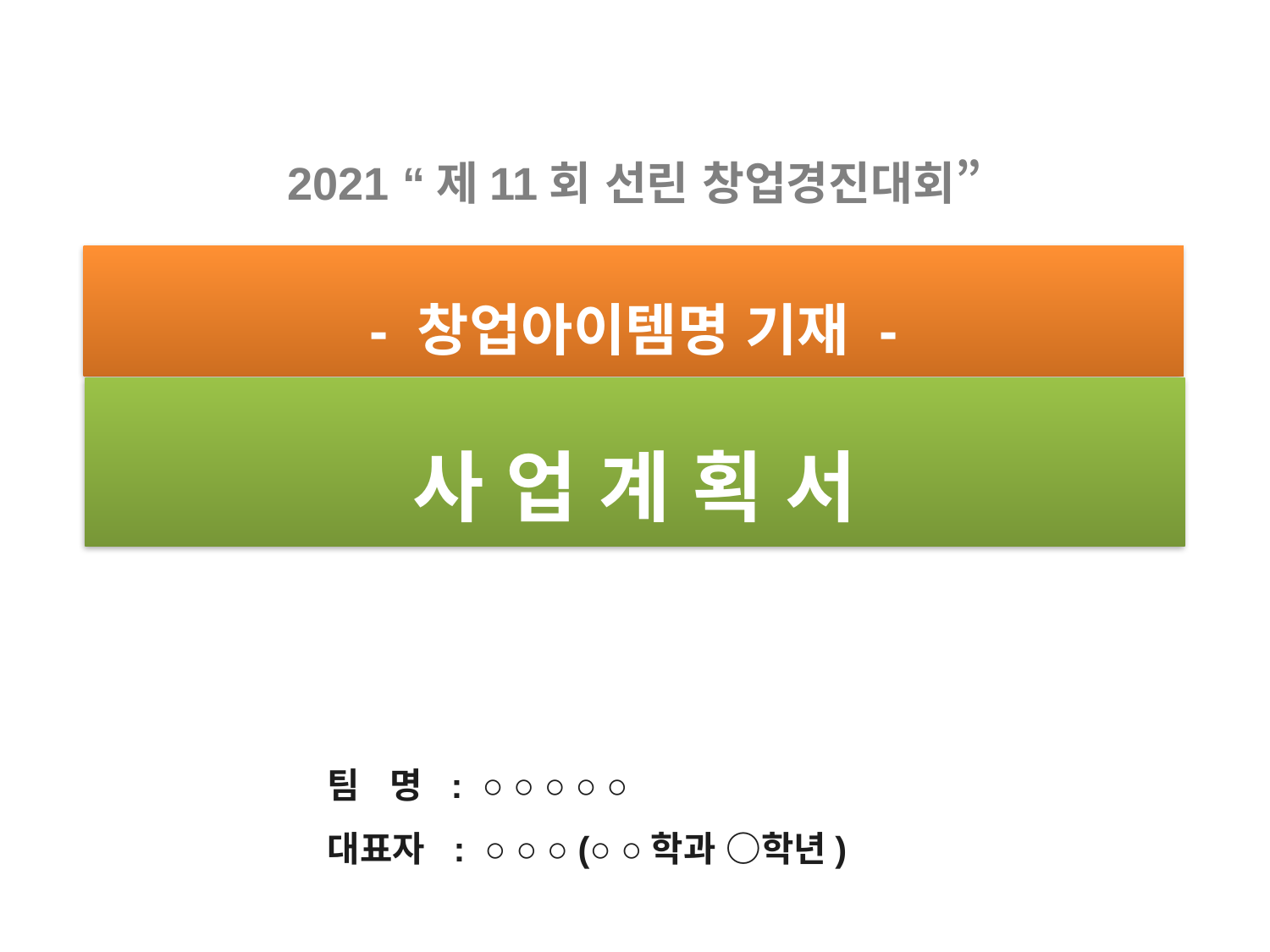

2021 “제11회 선린 창업경진대회”
- 창업아이템명 기재 -
사 업 계 획 서
팀   명  :  ○ ○ ○ ○ ○
대표자  :  ○ ○ ○ (○ ○학과 ○학년)